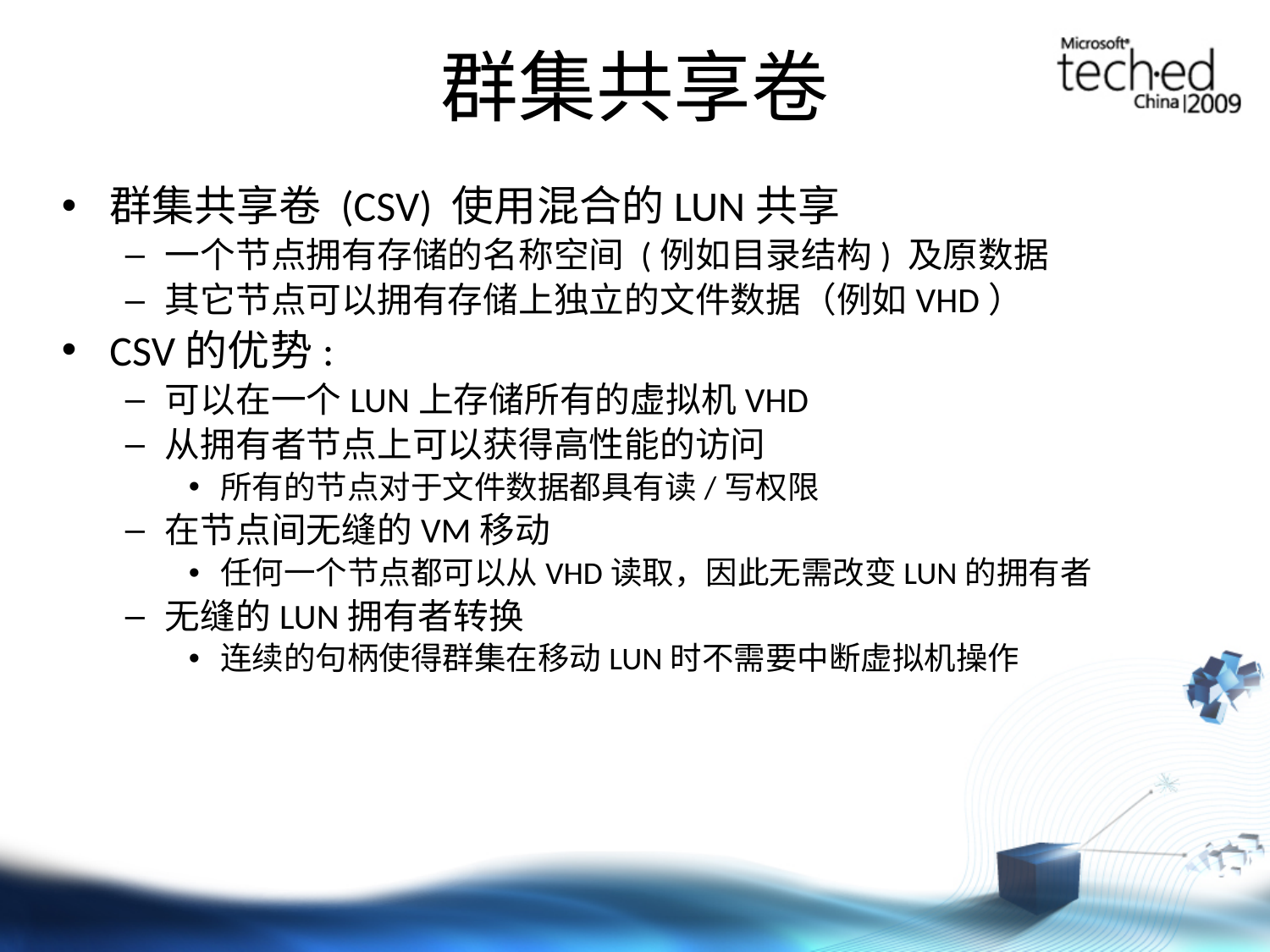

# 群集共享卷
群集共享卷 (CSV) 使用混合的LUN共享
一个节点拥有存储的名称空间 (例如目录结构) 及原数据
其它节点可以拥有存储上独立的文件数据（例如VHD）
CSV的优势:
可以在一个LUN上存储所有的虚拟机VHD
从拥有者节点上可以获得高性能的访问
所有的节点对于文件数据都具有读/写权限
在节点间无缝的VM移动
任何一个节点都可以从VHD读取，因此无需改变LUN的拥有者
无缝的LUN拥有者转换
连续的句柄使得群集在移动LUN时不需要中断虚拟机操作